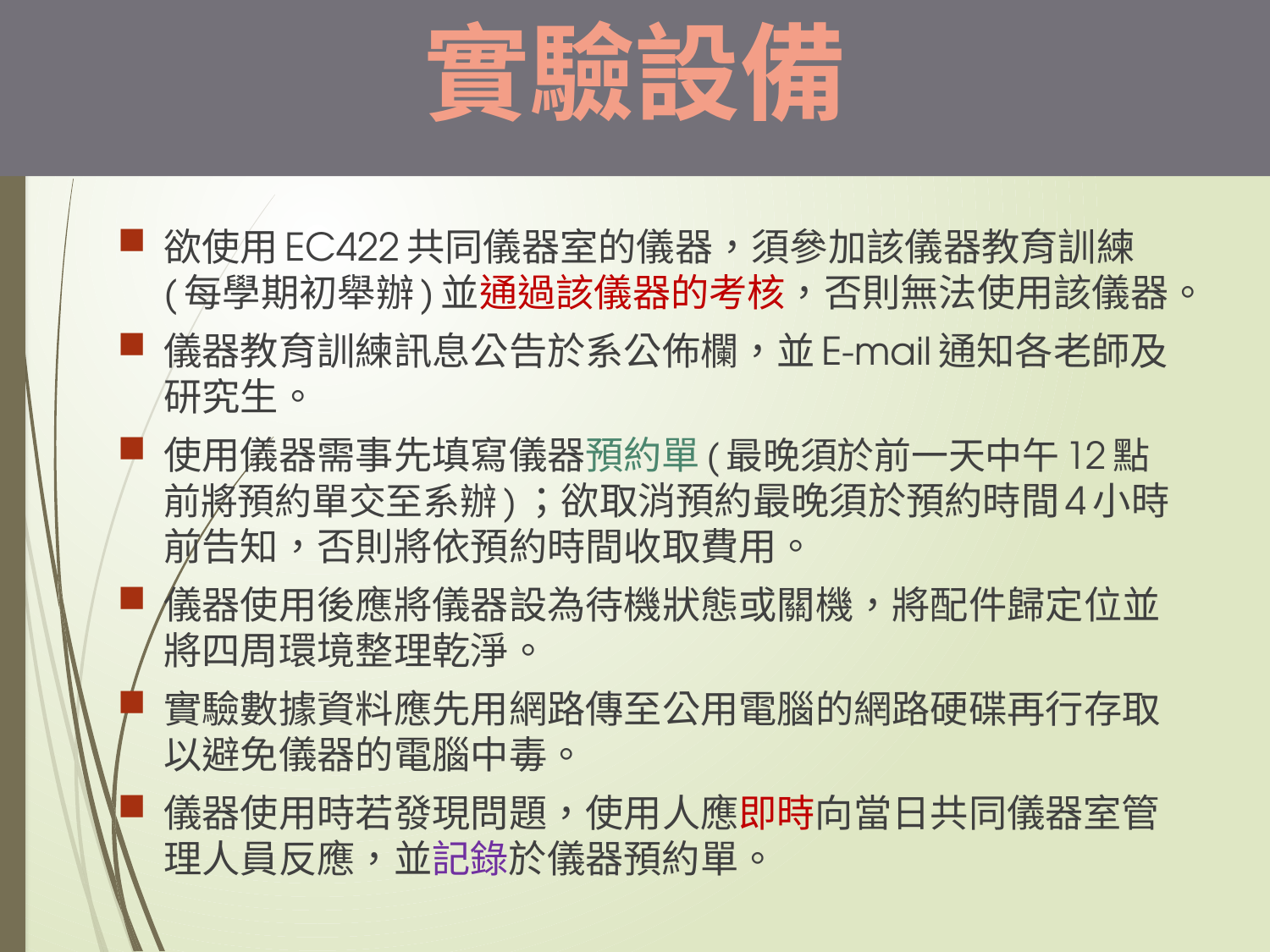

# 實驗設備
欲使用EC422共同儀器室的儀器，須參加該儀器教育訓練(每學期初舉辦)並通過該儀器的考核，否則無法使用該儀器。
儀器教育訓練訊息公告於系公佈欄，並E-mail通知各老師及研究生。
使用儀器需事先填寫儀器預約單(最晚須於前一天中午12點前將預約單交至系辦)；欲取消預約最晚須於預約時間4小時前告知，否則將依預約時間收取費用。
儀器使用後應將儀器設為待機狀態或關機，將配件歸定位並將四周環境整理乾淨。
實驗數據資料應先用網路傳至公用電腦的網路硬碟再行存取以避免儀器的電腦中毒。
儀器使用時若發現問題，使用人應即時向當日共同儀器室管理人員反應，並記錄於儀器預約單。